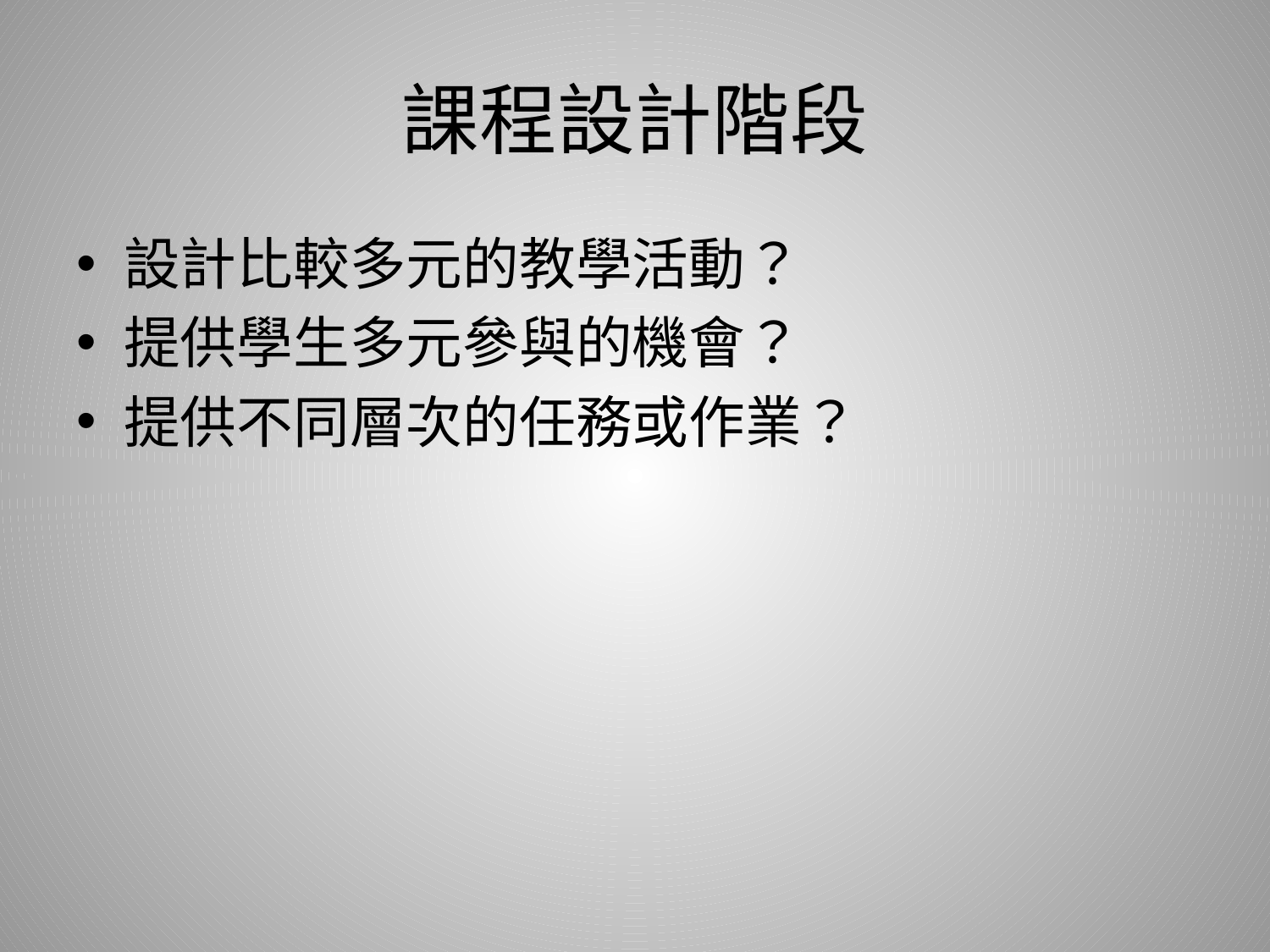

# 課程設計階段
設計比較多元的教學活動？
提供學生多元參與的機會？
提供不同層次的任務或作業？